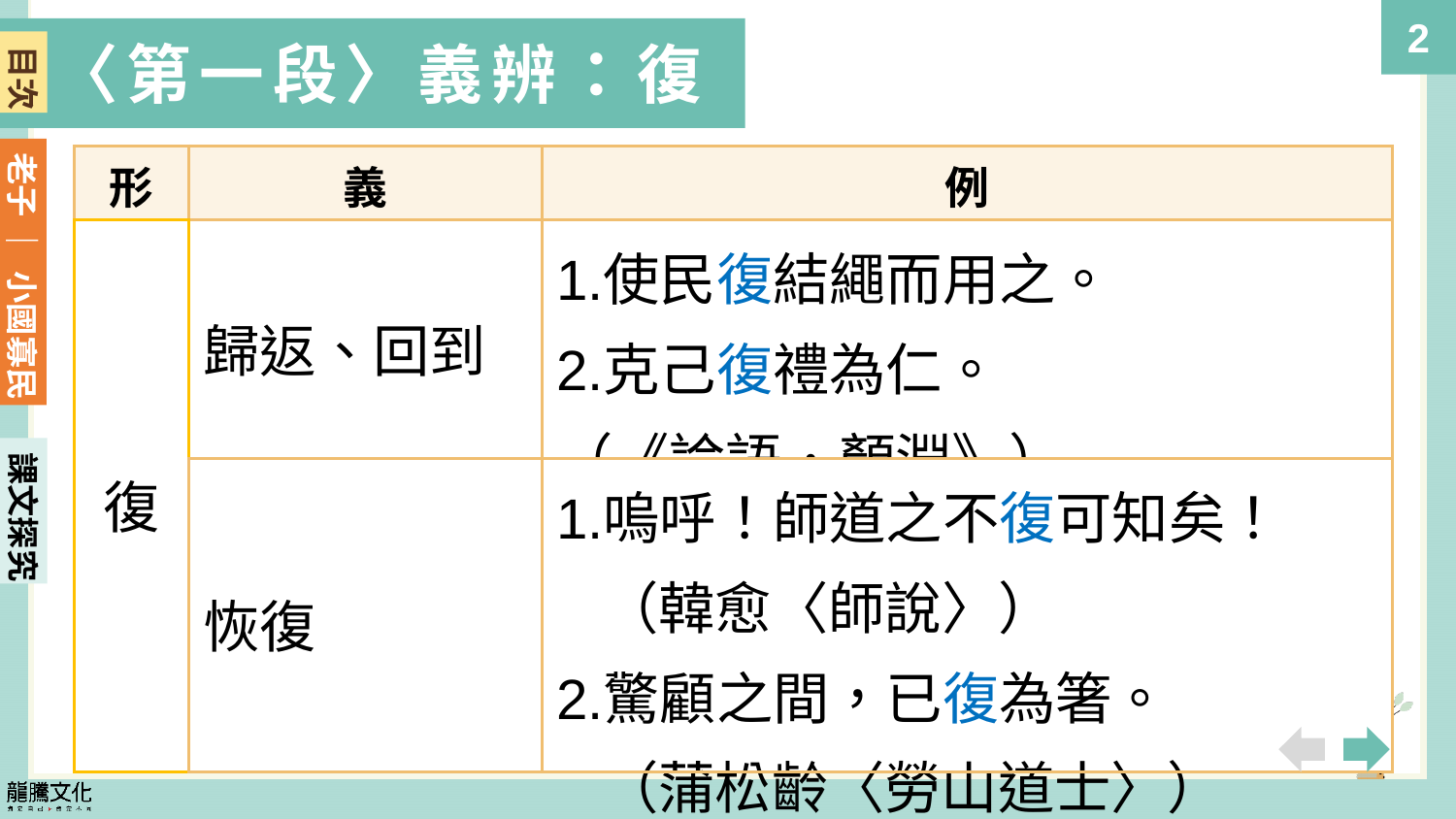

〈第一段〉義辨：復
目次
| 形 | 義 | 例 |
| --- | --- | --- |
| 復 | 歸返、回到 | 使民復結繩而用之。 克己復禮為仁。 （《論語．顏淵》） |
|  | 恢復 | 嗚呼！師道之不復可知矣！（韓愈〈師說〉） 驚顧之間，已復為箸。 （蒲松齡〈勞山道士〉） |